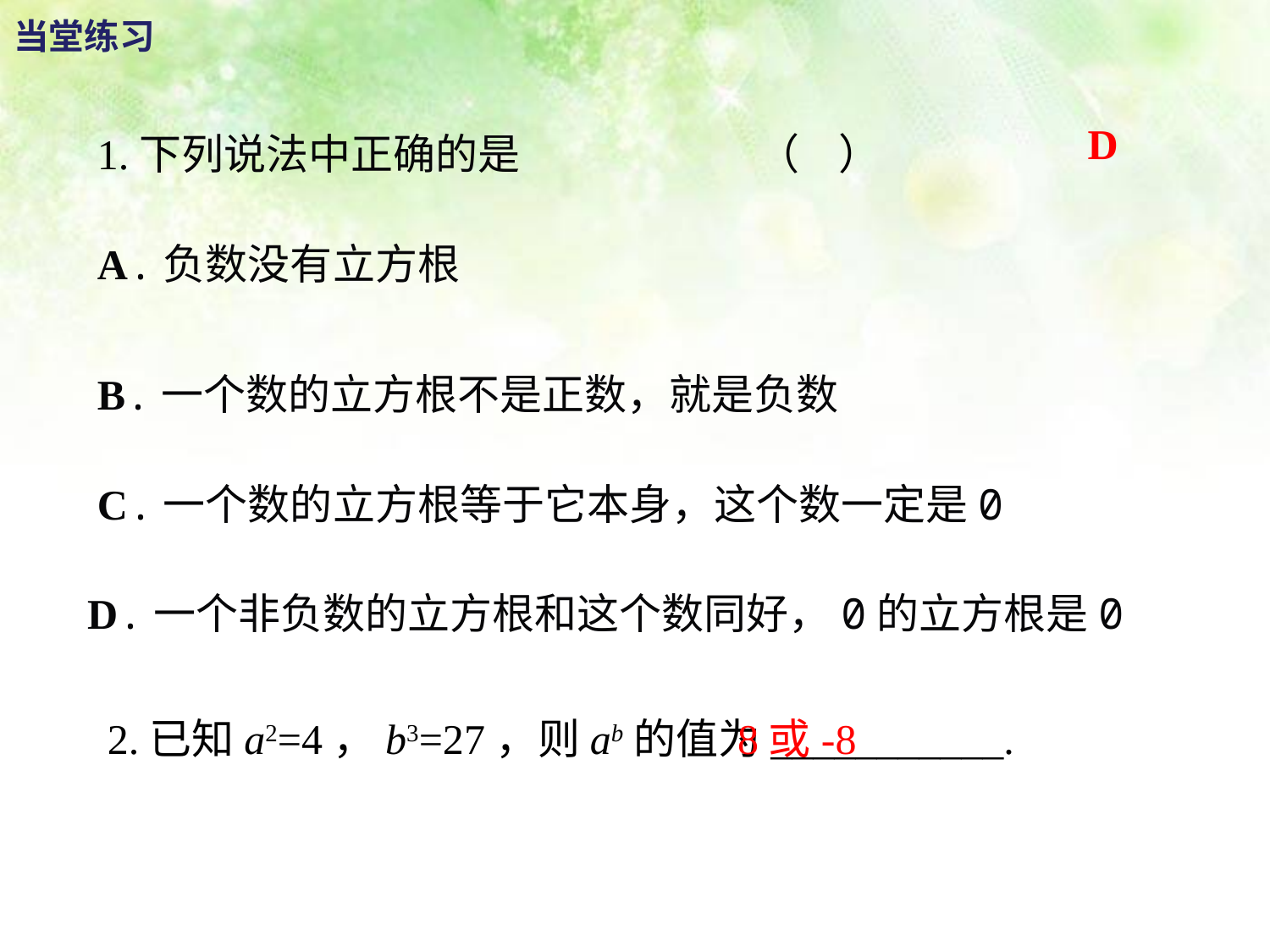

当堂练习
D
1.下列说法中正确的是                         （    ）
A.负数没有立方根
B.一个数的立方根不是正数，就是负数
C.一个数的立方根等于它本身，这个数一定是0
D.一个非负数的立方根和这个数同好，0的立方根是0
2.已知a2=4，b3=27，则ab的值为___________.
8或-8